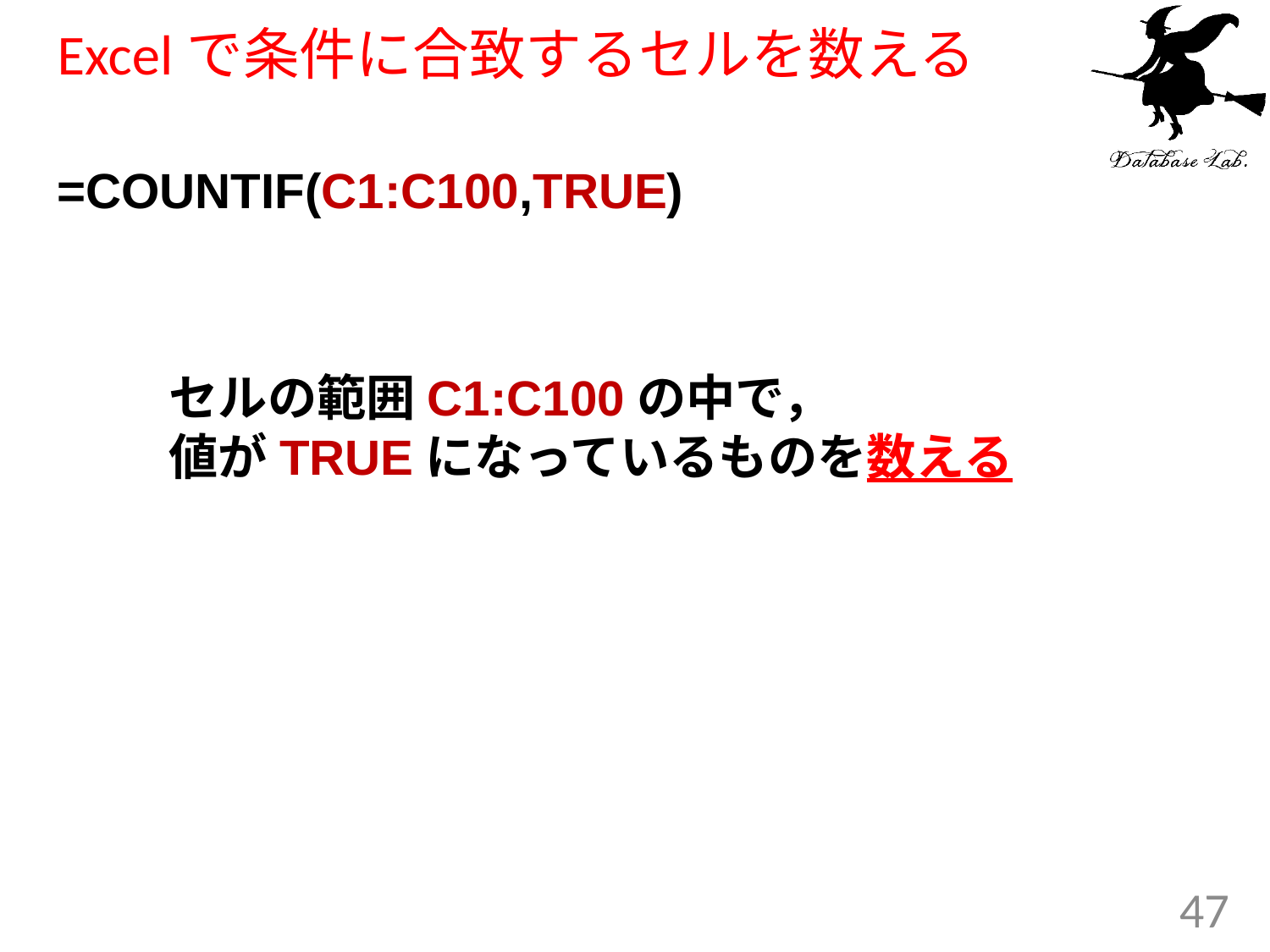

# Excelで条件に合致するセルを数える
=COUNTIF(C1:C100,TRUE)
セルの範囲C1:C100の中で，
値がTRUEになっているものを数える
47